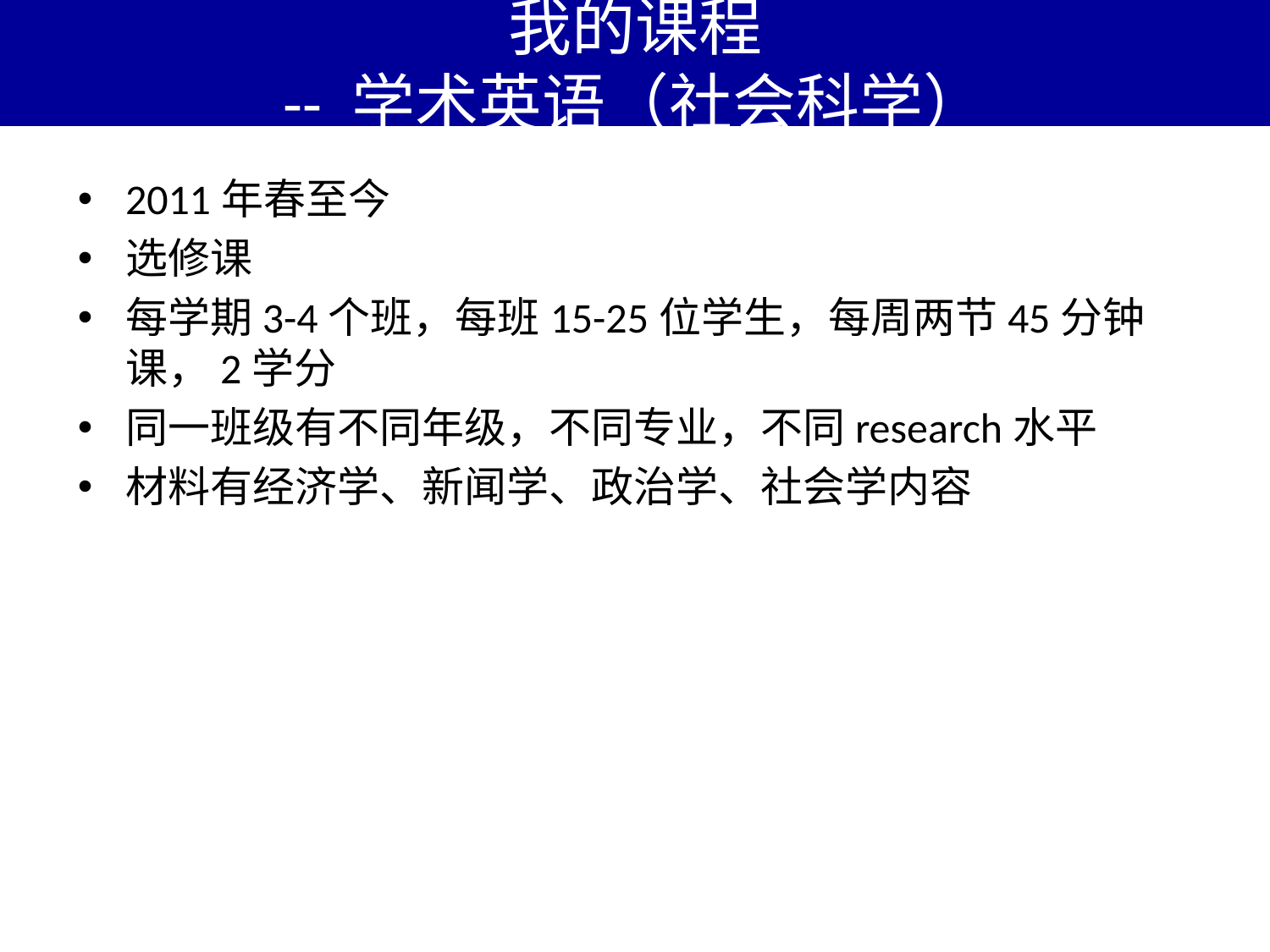

# 我的课程 -- 学术英语（社会科学）
2011年春至今
选修课
每学期3-4个班，每班15-25位学生，每周两节45分钟课，2学分
同一班级有不同年级，不同专业，不同research水平
材料有经济学、新闻学、政治学、社会学内容